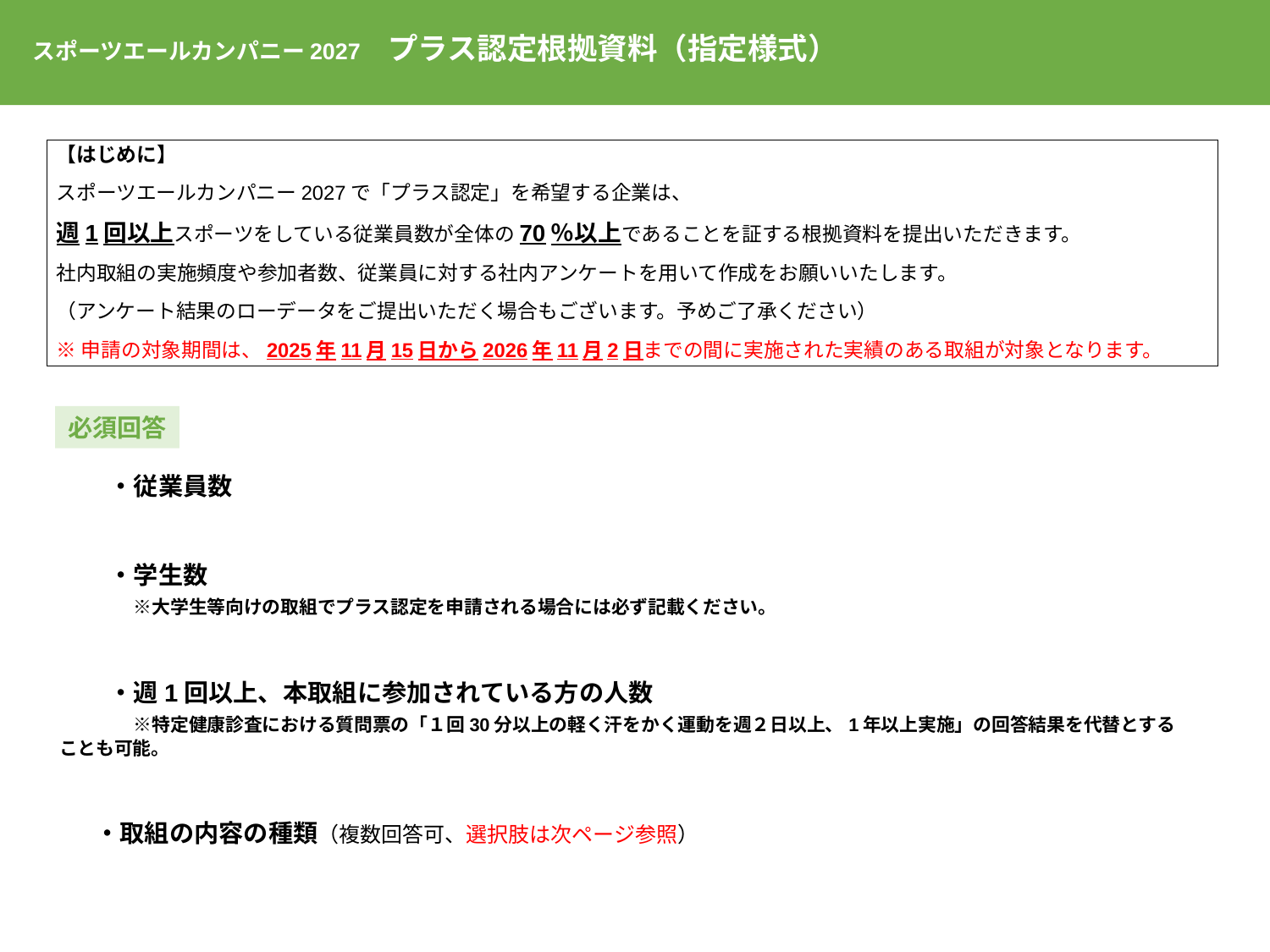

スポーツエールカンパニー2027　プラス認定根拠資料（指定様式）
【はじめに】
スポーツエールカンパニー2027で「プラス認定」を希望する企業は、
週1回以上スポーツをしている従業員数が全体の70％以上であることを証する根拠資料を提出いただきます。
社内取組の実施頻度や参加者数、従業員に対する社内アンケートを用いて作成をお願いいたします。
（アンケート結果のローデータをご提出いただく場合もございます。予めご了承ください）
※申請の対象期間は、2025年11月15日から2026年11月2日までの間に実施された実績のある取組が対象となります。

　　・従業員数

　　・学生数
　　　※大学生等向けの取組でプラス認定を申請される場合には必ず記載ください。

　　・週1回以上、本取組に参加されている方の人数
　　　※特定健康診査における質問票の「１回30分以上の軽く汗をかく運動を週２日以上、1年以上実施」の回答結果を代替とすることも可能。

　  ・取組の内容の種類（複数回答可、選択肢は次ページ参照）

必須回答